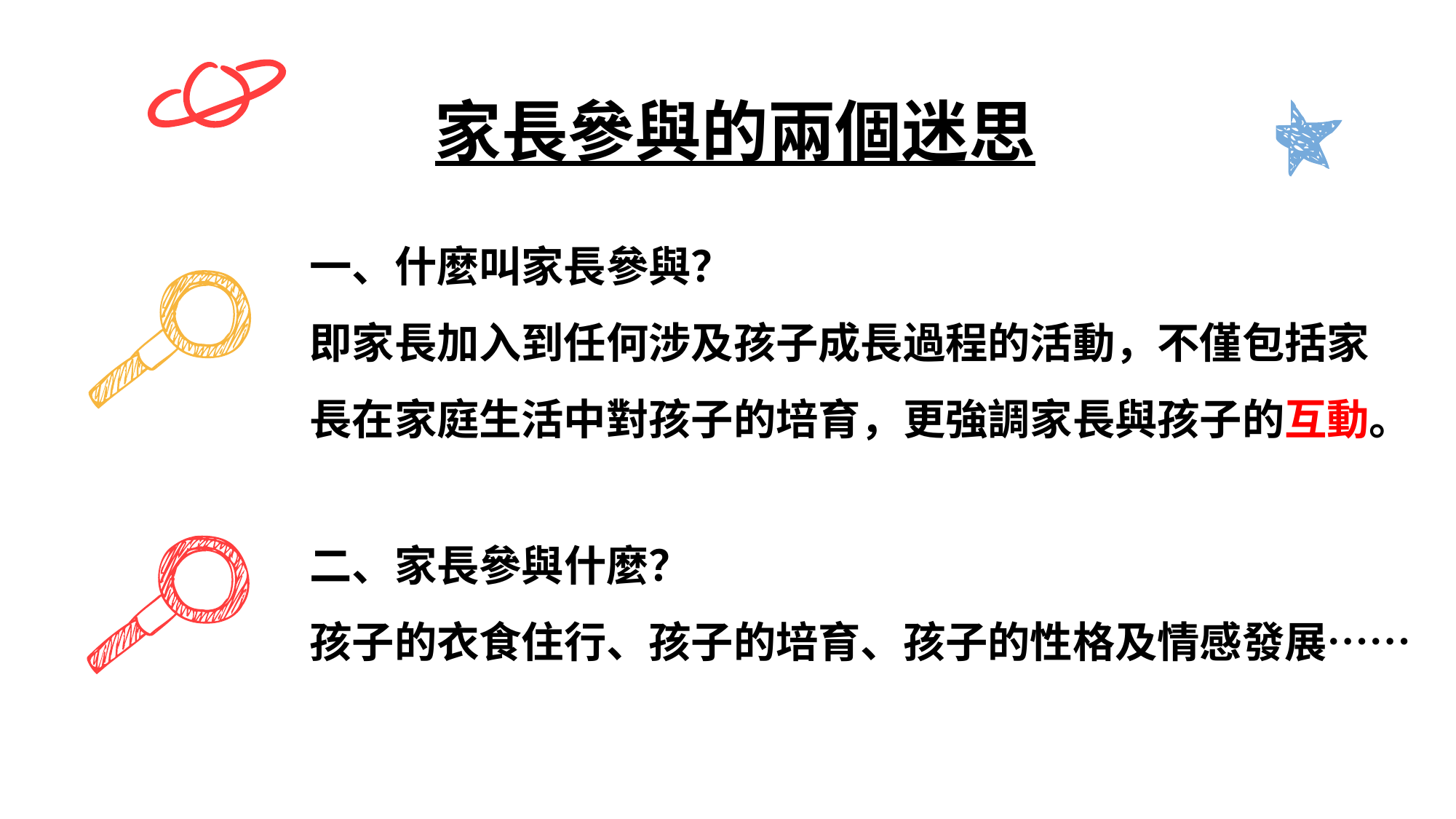

家長參與的兩個迷思

一、什麼叫家長參與？
即家長加入到任何涉及孩子成長過程的活動，不僅包括家長在家庭生活中對孩子的培育，更強調家長與孩子的互動。

二、家長參與什麼？
孩子的衣食住行、孩子的培育、孩子的性格及情感發展……